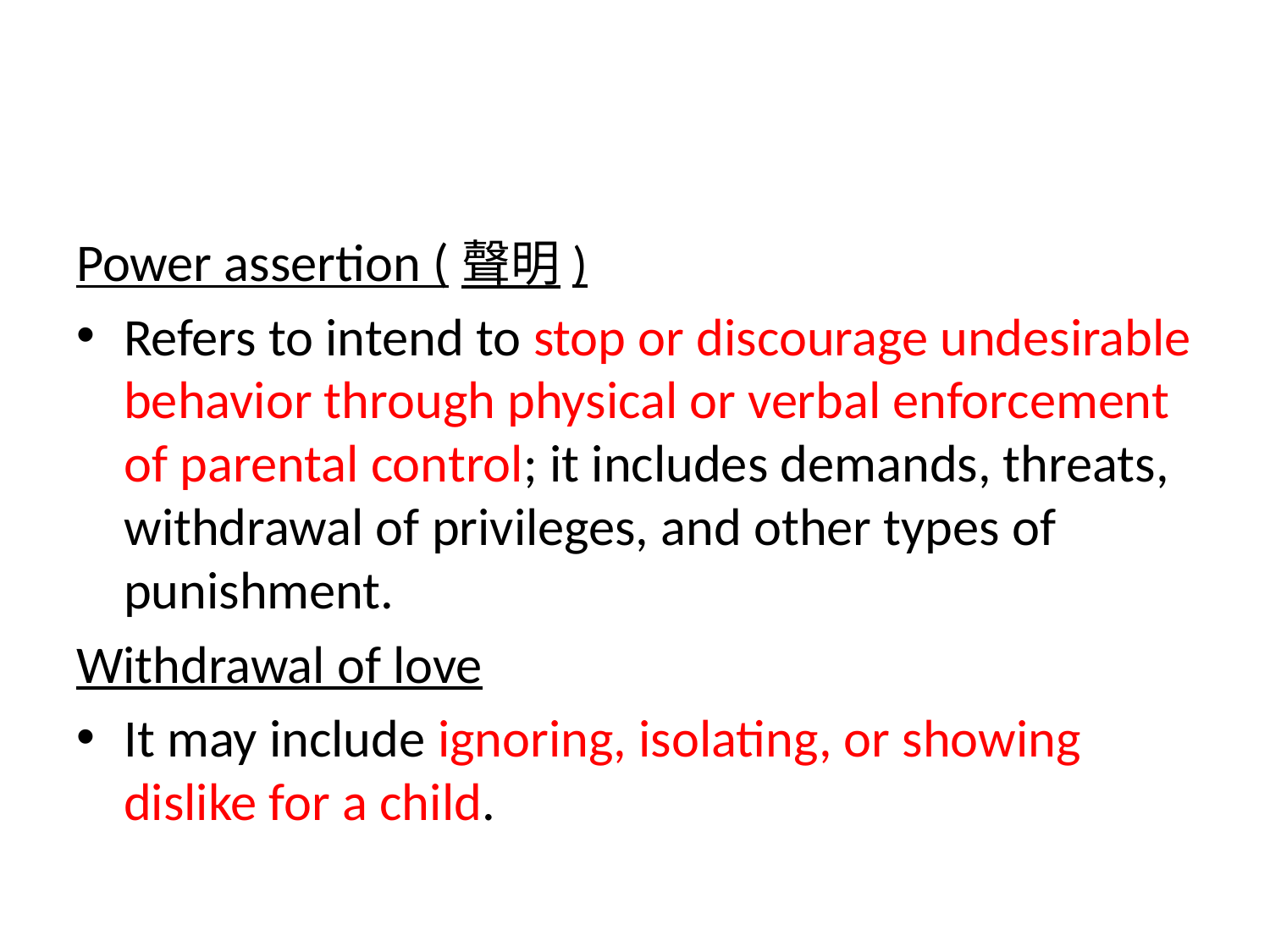

#
Power assertion (聲明)
Refers to intend to stop or discourage undesirable behavior through physical or verbal enforcement of parental control; it includes demands, threats, withdrawal of privileges, and other types of punishment.
Withdrawal of love
It may include ignoring, isolating, or showing dislike for a child.